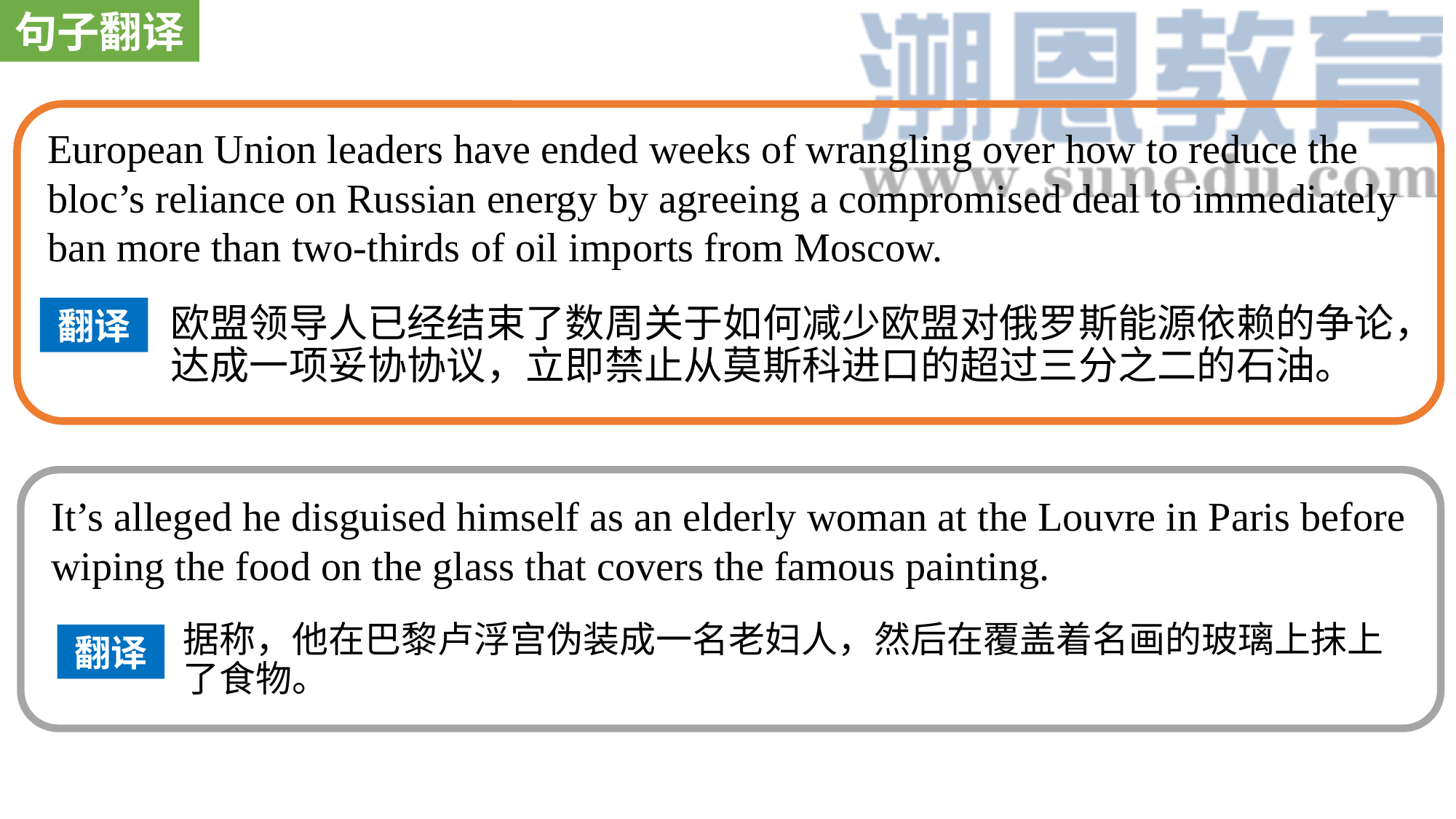

句子翻译

European Union leaders have ended weeks of wrangling over how to reduce the bloc’s reliance on Russian energy by agreeing a compromised deal to immediately ban more than two-thirds of oil imports from Moscow.
翻译
欧盟领导人已经结束了数周关于如何减少欧盟对俄罗斯能源依赖的争论，达成一项妥协协议，立即禁止从莫斯科进口的超过三分之二的石油。

It’s alleged he disguised himself as an elderly woman at the Louvre in Paris before wiping the food on the glass that covers the famous painting.
据称，他在巴黎卢浮宫伪装成一名老妇人，然后在覆盖着名画的玻璃上抹上了食物。
翻译